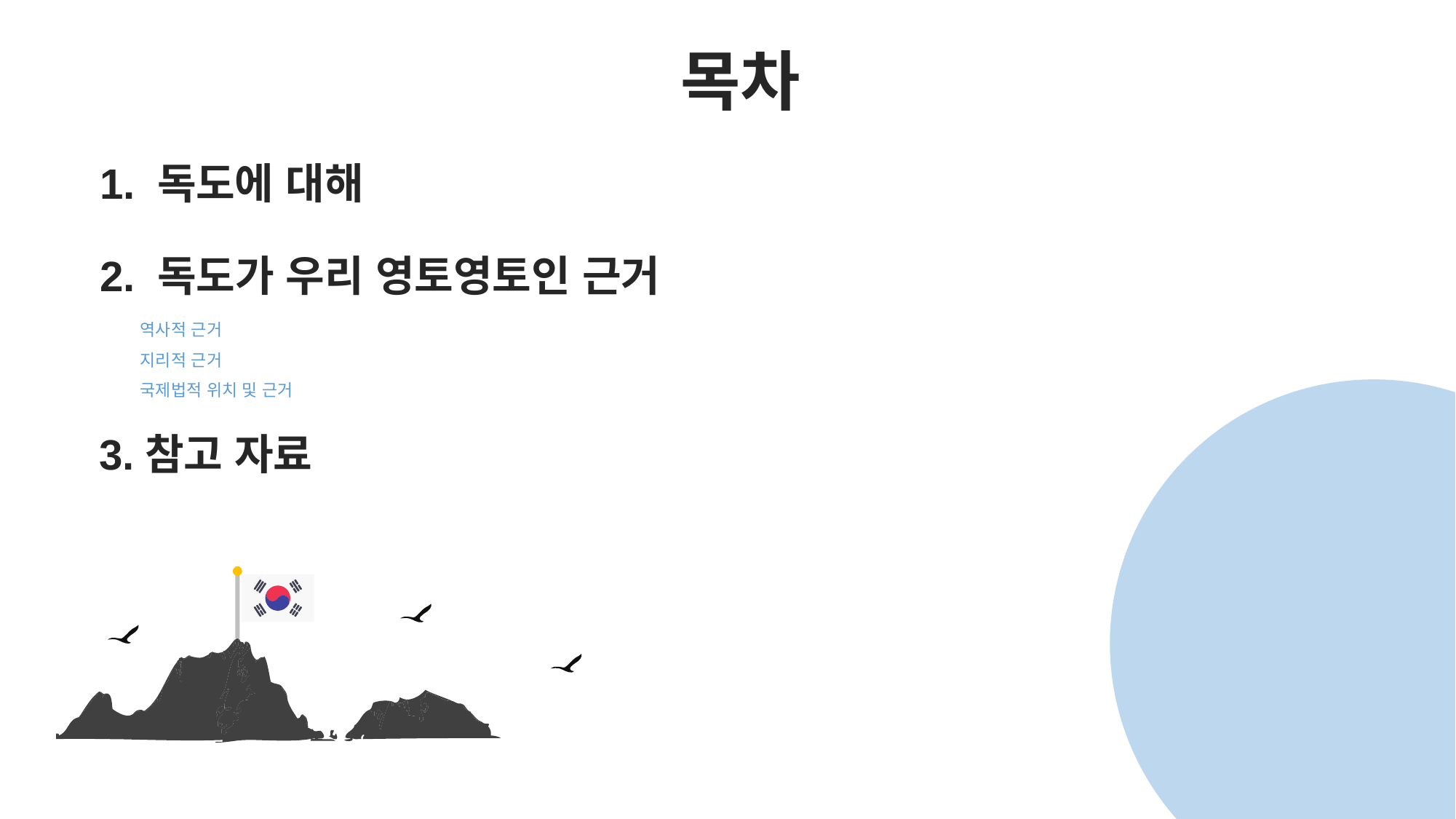

목차
1. 독도에 대해
2. 독도가 우리 영토영토인 근거
역사적 근거
지리적 근거
국제법적 위치 및 근거

3.참고 자료